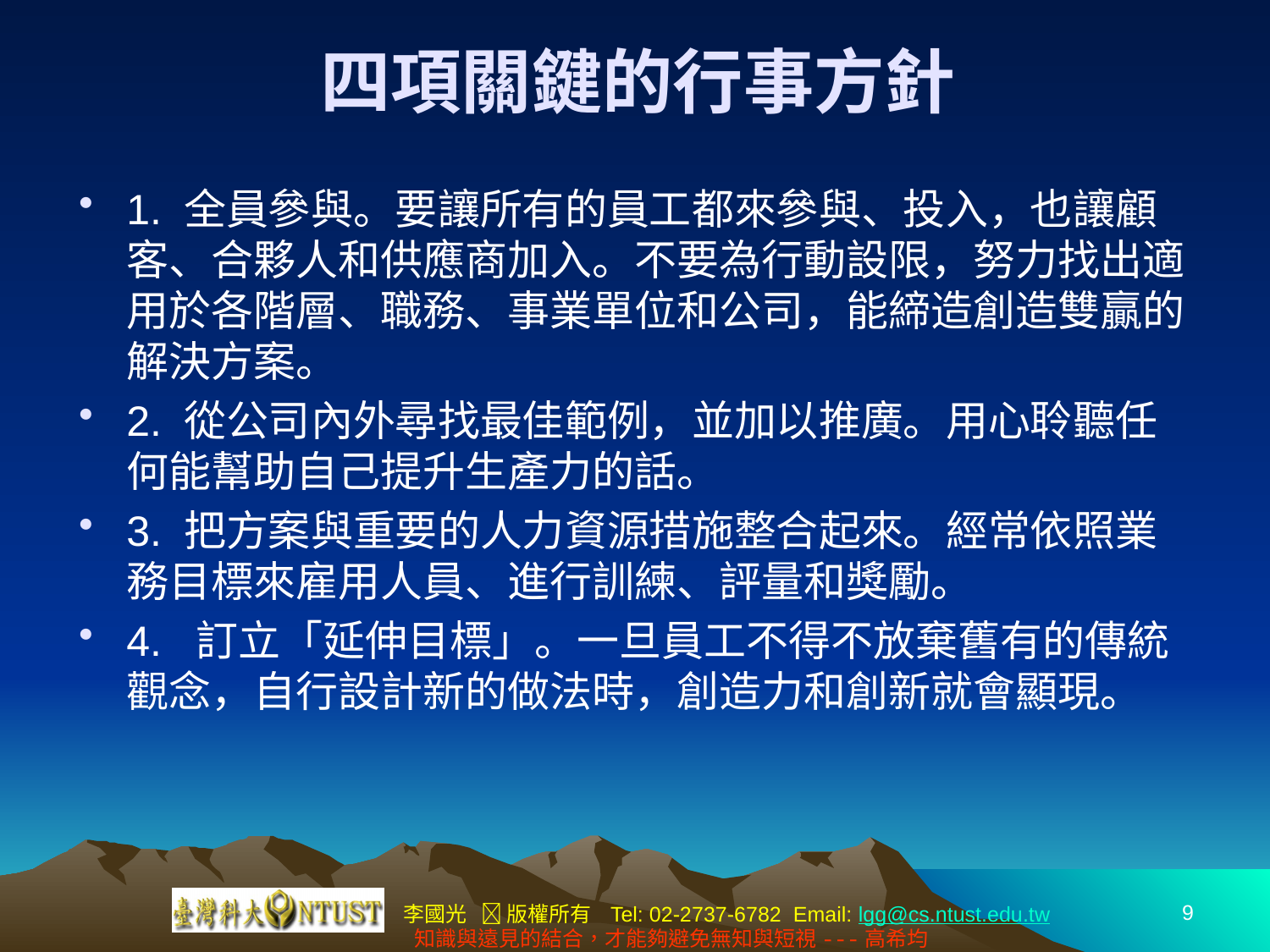

# 四項關鍵的行事方針
1. 全員參與。要讓所有的員工都來參與、投入，也讓顧客、合夥人和供應商加入。不要為行動設限，努力找出適用於各階層、職務、事業單位和公司，能締造創造雙贏的解決方案。
2. 從公司內外尋找最佳範例，並加以推廣。用心聆聽任何能幫助自己提升生產力的話。
3. 把方案與重要的人力資源措施整合起來。經常依照業務目標來雇用人員、進行訓練、評量和獎勵。
4.  訂立「延伸目標」。一旦員工不得不放棄舊有的傳統觀念，自行設計新的做法時，創造力和創新就會顯現。

9